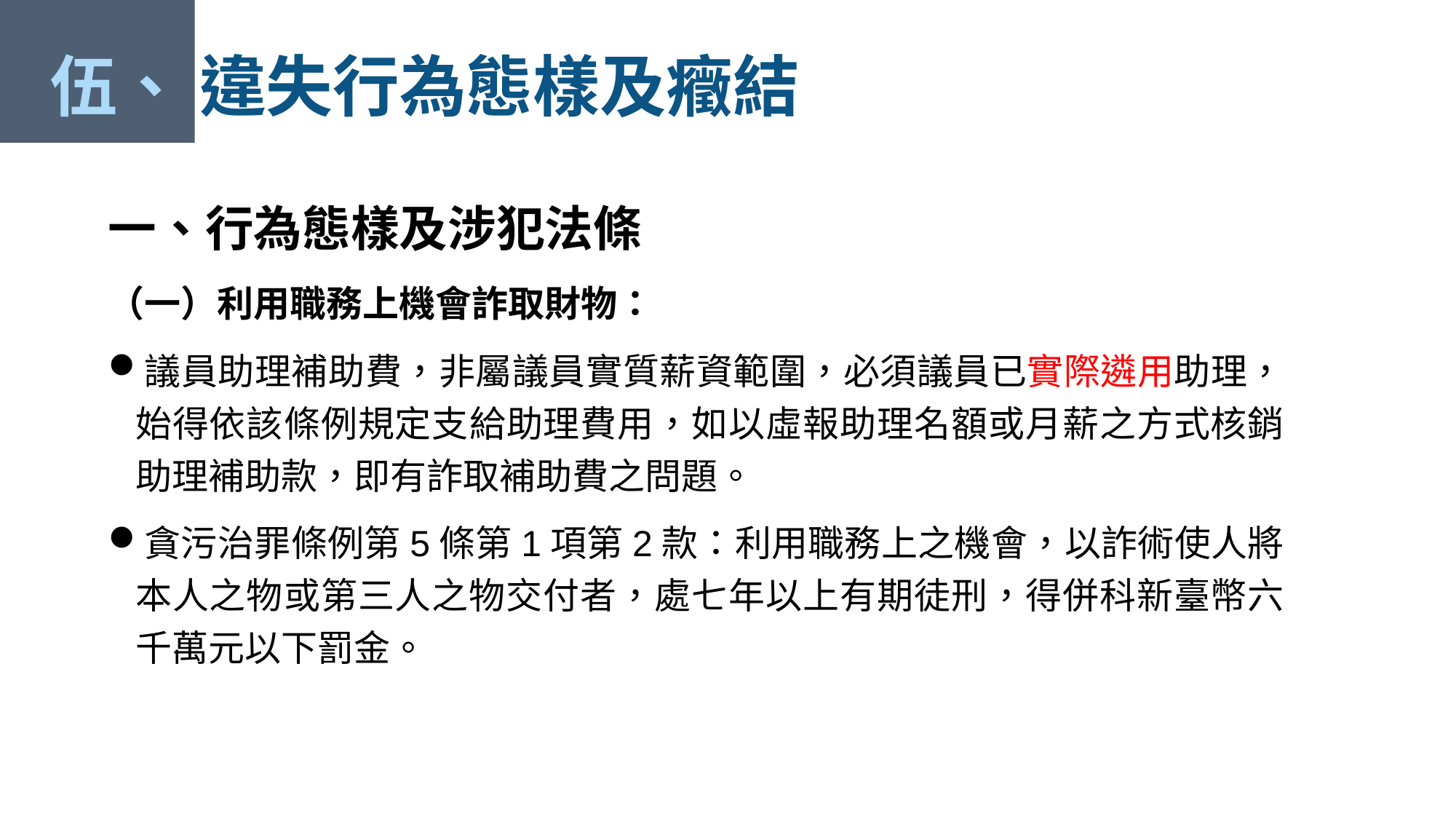

伍、 違失行為態樣及癥結
一、行為態樣及涉犯法條
（一）利用職務上機會詐取財物：
議員助理補助費，非屬議員實質薪資範圍，必須議員已實際遴用助理，始得依該條例規定支給助理費用，如以虛報助理名額或月薪之方式核銷助理補助款，即有詐取補助費之問題。
貪污治罪條例第5條第1項第2款：利用職務上之機會，以詐術使人將本人之物或第三人之物交付者，處七年以上有期徒刑，得併科新臺幣六千萬元以下罰金。